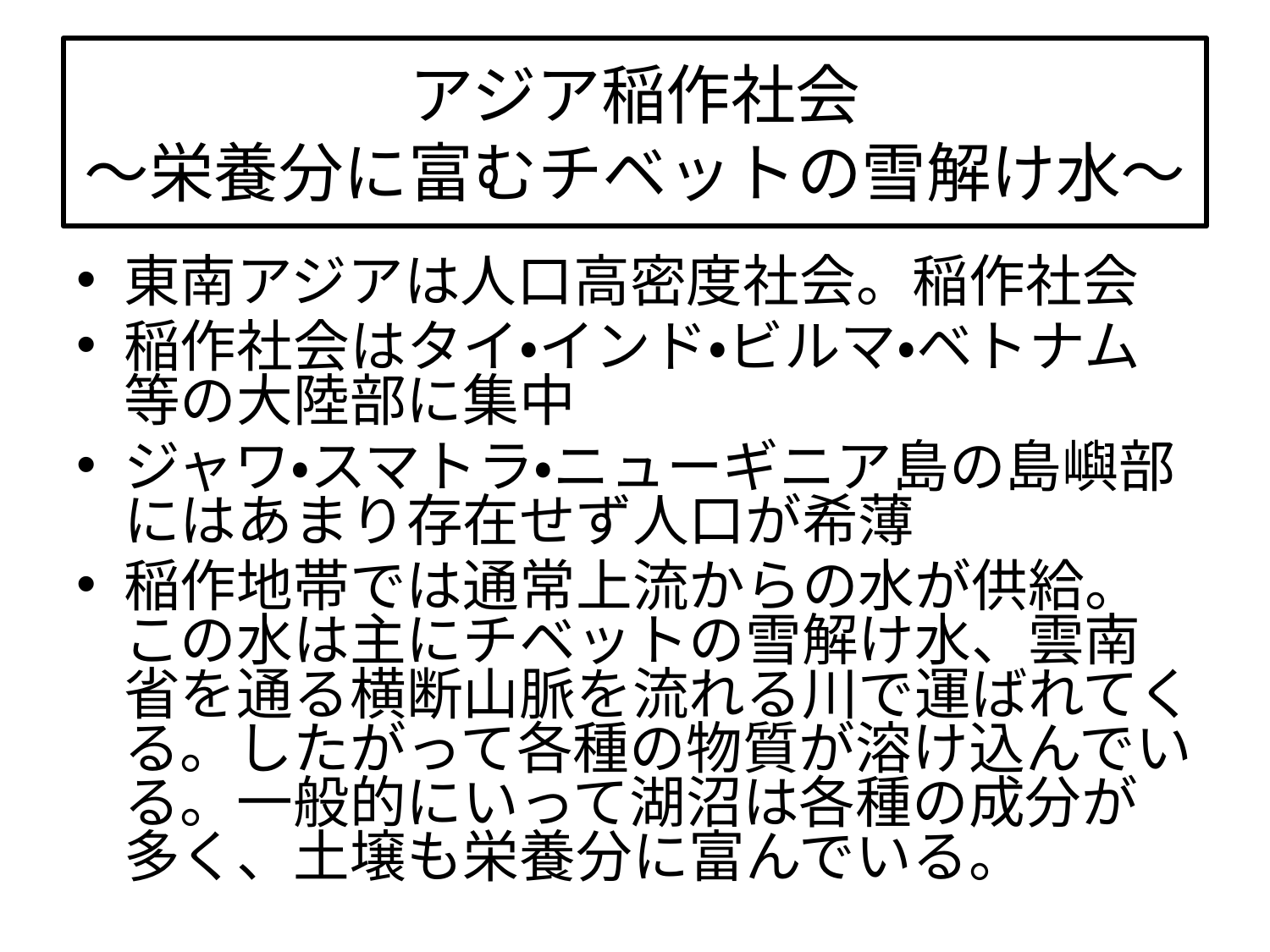

# アジア稲作社会 ～栄養分に富むチベットの雪解け水～
東南アジアは人口高密度社会。稲作社会
稲作社会はタイ・インド・ビルマ・ベトナム等の大陸部に集中
ジャワ・スマトラ・ニューギニア島の島嶼部にはあまり存在せず人口が希薄
稲作地帯では通常上流からの水が供給。この水は主にチベットの雪解け水、雲南省を通る横断山脈を流れる川で運ばれてくる。したがって各種の物質が溶け込んでいる。一般的にいって湖沼は各種の成分が多く、土壌も栄養分に富んでいる。